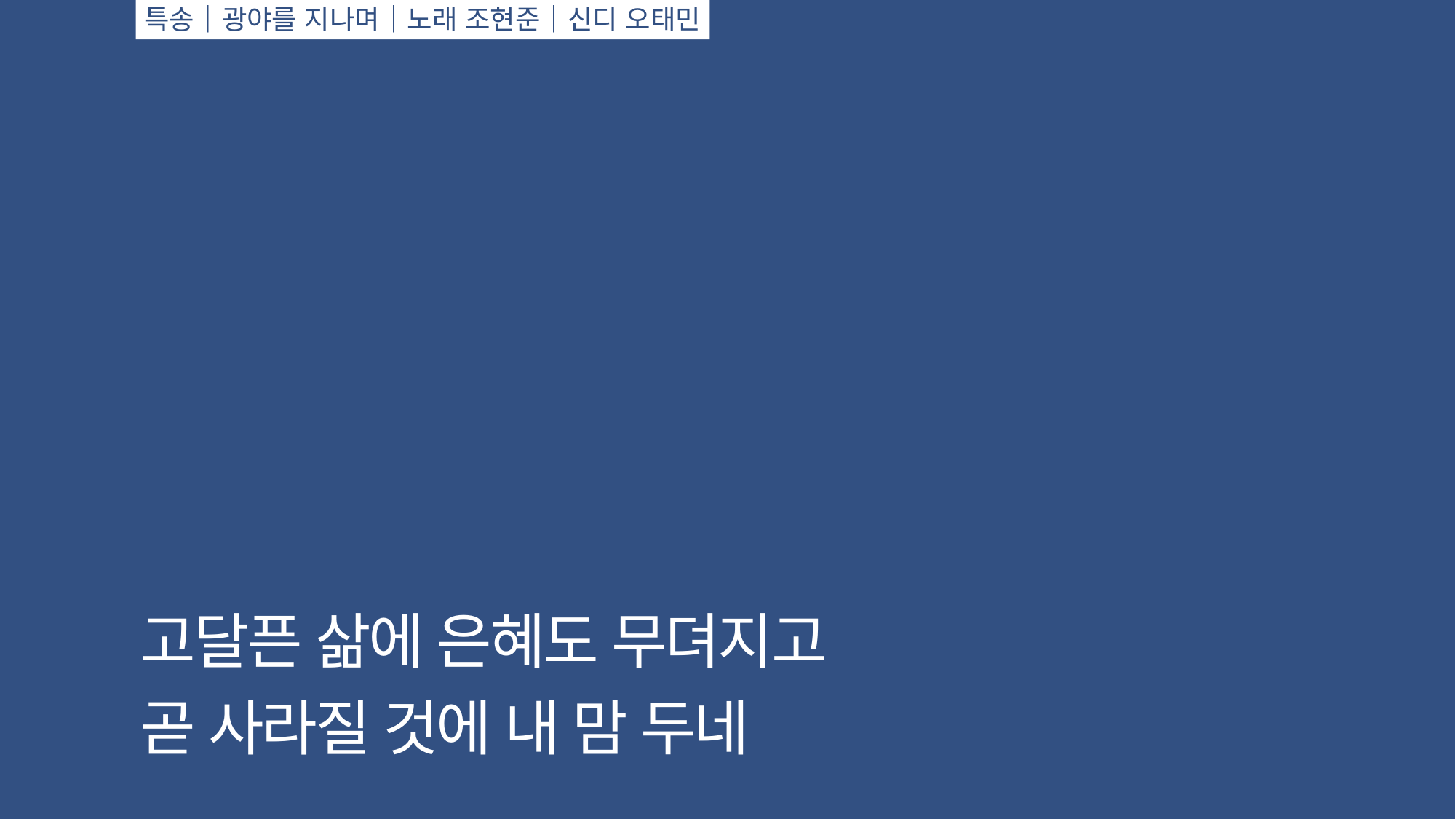

고달픈 삶에 은혜도 무뎌지고
곧 사라질 것에 내 맘 두네